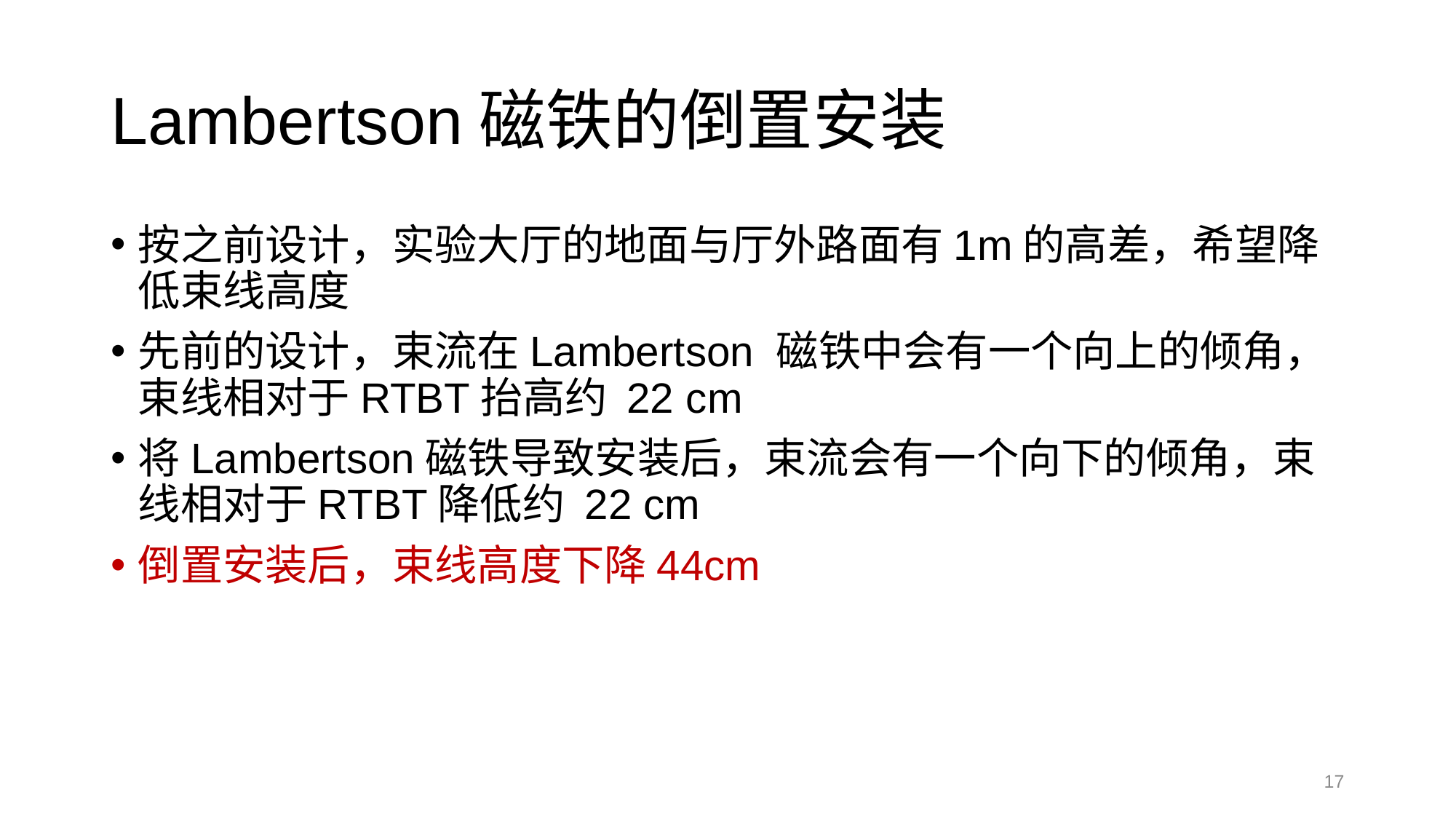

# Lambertson磁铁的倒置安装
按之前设计，实验大厅的地面与厅外路面有1m的高差，希望降低束线高度
先前的设计，束流在Lambertson 磁铁中会有一个向上的倾角，束线相对于RTBT抬高约 22 cm
将Lambertson磁铁导致安装后，束流会有一个向下的倾角，束线相对于RTBT降低约 22 cm
倒置安装后，束线高度下降44cm
17